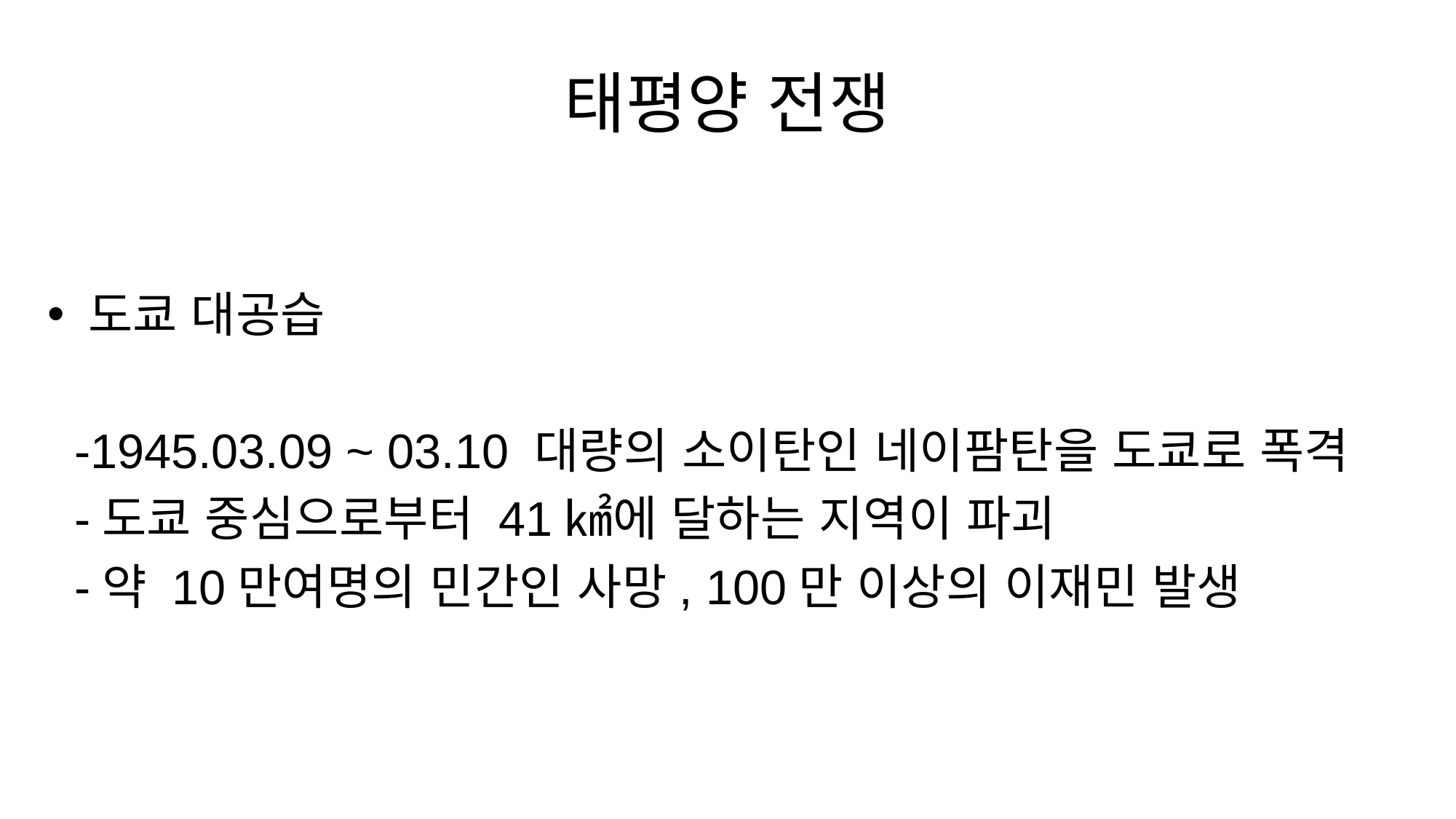

# 태평양 전쟁
도쿄 대공습

  -1945.03.09 ~ 03.10 대량의 소이탄인 네이팜탄을 도쿄로 폭격
  -도쿄 중심으로부터 41㎢에 달하는 지역이 파괴
  -약 10만여명의 민간인 사망, 100만 이상의 이재민 발생